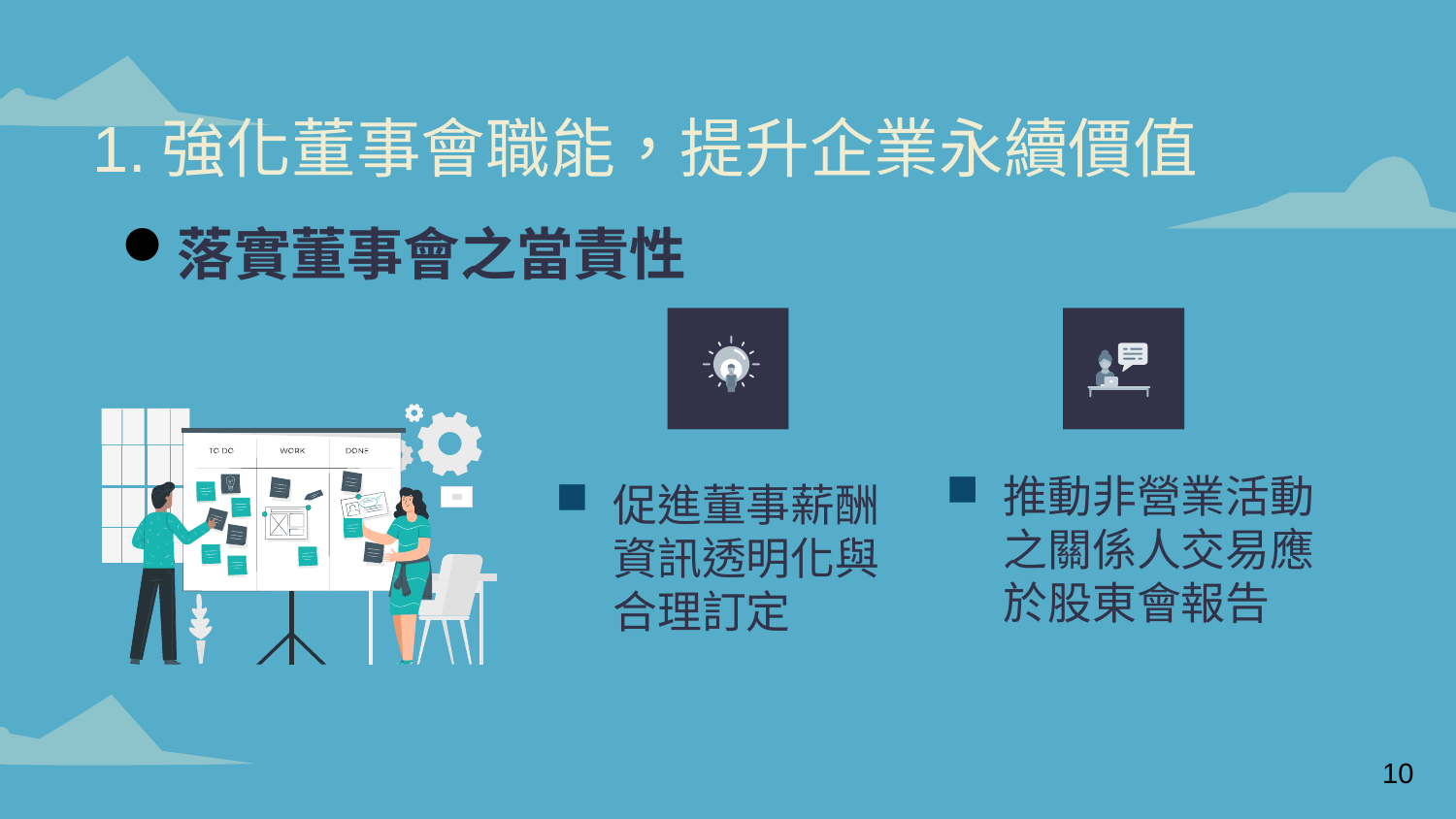

# 1.強化董事會職能，提升企業永續價值
落實董事會之當責性

推動非營業活動之關係人交易應於股東會報告
促進董事薪酬資訊透明化與合理訂定
10